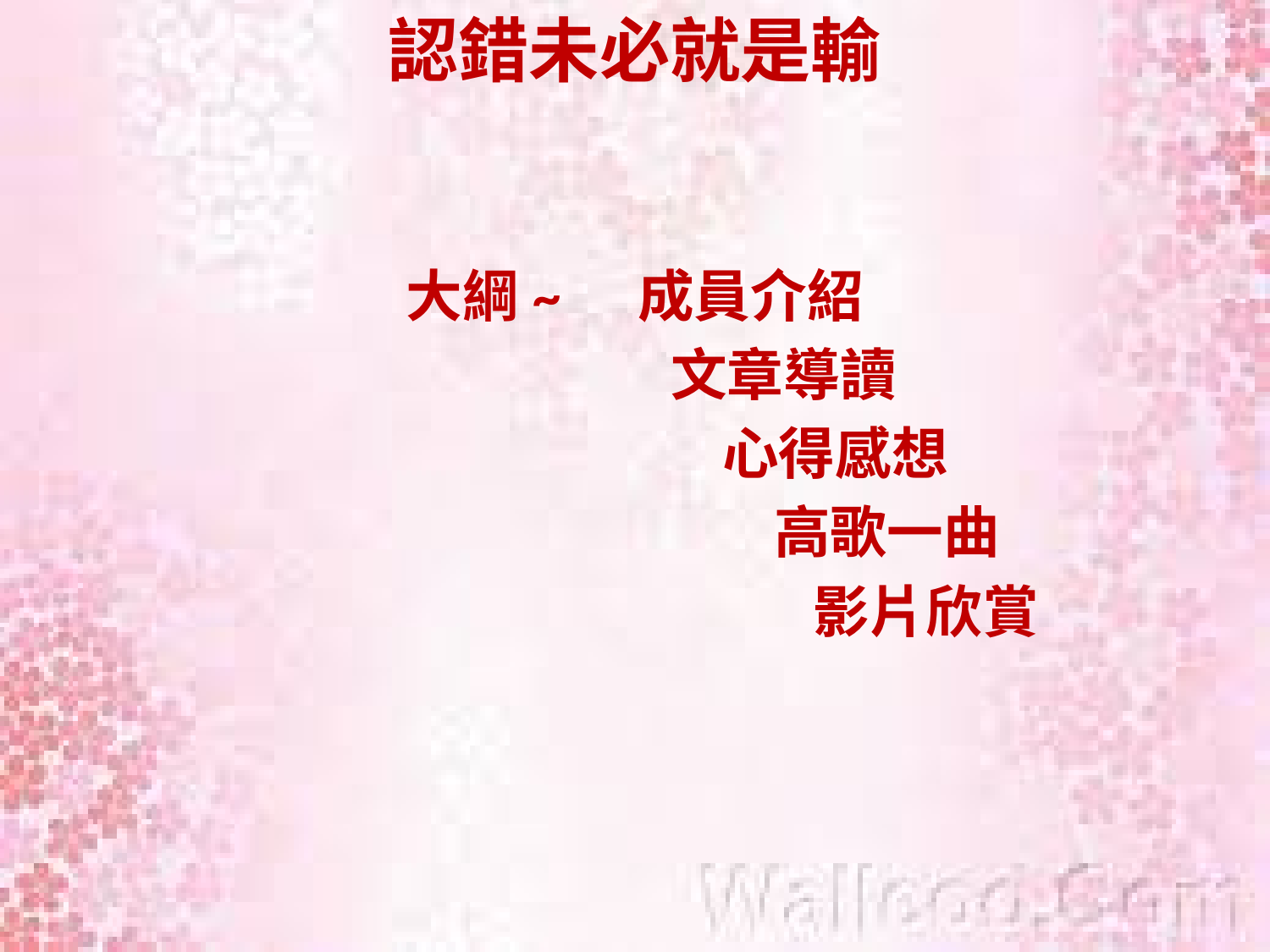

認錯未必就是輸

大綱~     成員介紹
                      文章導讀
                              心得感想
                                      高歌一曲
                                            影片欣賞